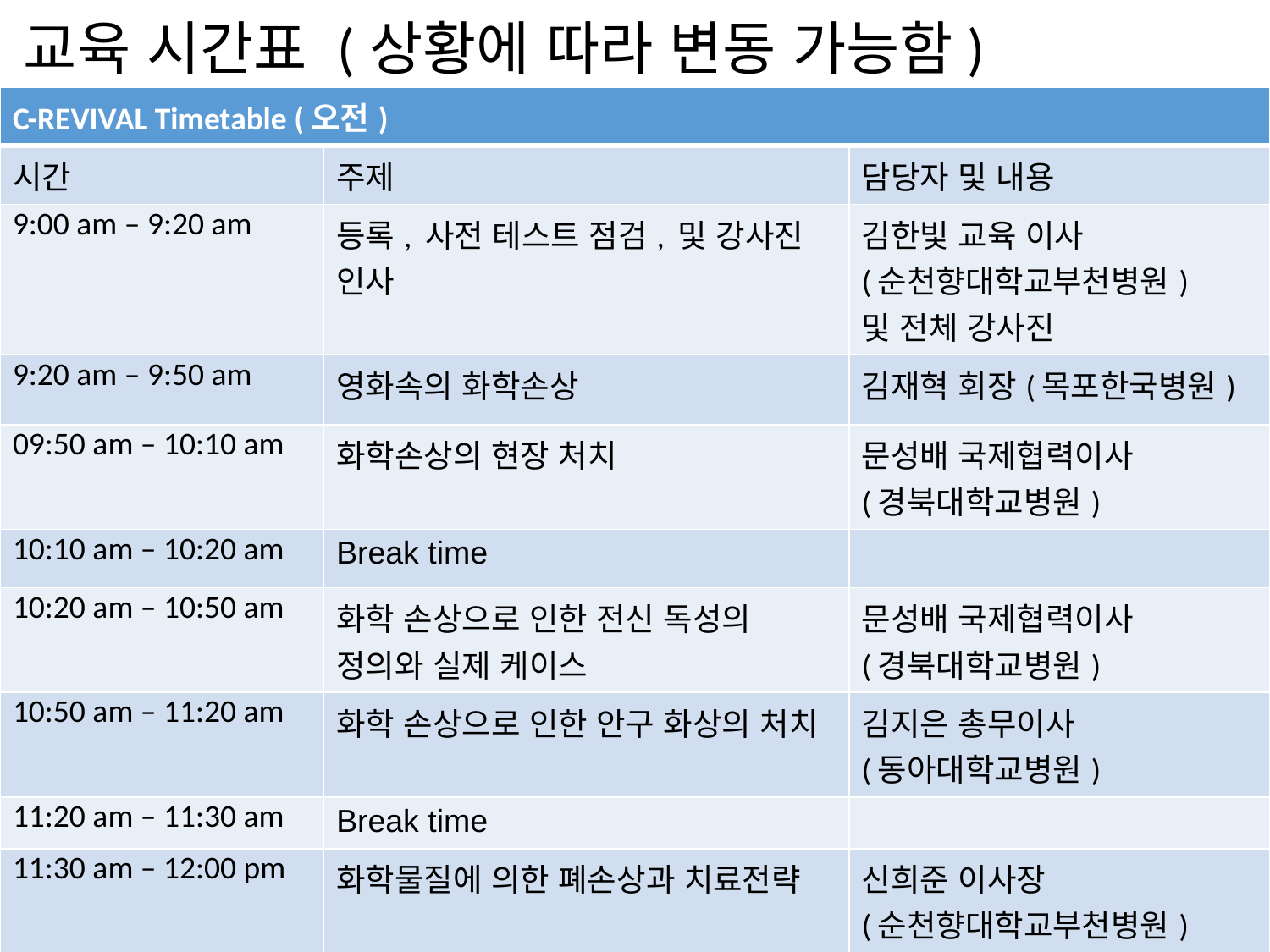

# 교육 시간표 (상황에 따라 변동 가능함)
| C-REVIVAL Timetable (오전) |  |  |
| --- | --- | --- |
| 시간 | 주제 | 담당자 및 내용 |
| 9:00 am – 9:20 am | 등록, 사전 테스트 점검, 및 강사진 인사 | 김한빛 교육 이사 (순천향대학교부천병원) 및 전체 강사진 |
| 9:20 am – 9:50 am | 영화속의 화학손상 | 김재혁 회장(목포한국병원) |
| 09:50 am – 10:10 am | 화학손상의 현장 처치 | 문성배 국제협력이사 (경북대학교병원) |
| 10:10 am – 10:20 am | Break time |  |
| 10:20 am – 10:50 am | 화학 손상으로 인한 전신 독성의 정의와 실제 케이스 | 문성배 국제협력이사 (경북대학교병원) |
| 10:50 am – 11:20 am | 화학 손상으로 인한 안구 화상의 처치 | 김지은 총무이사 (동아대학교병원) |
| 11:20 am – 11:30 am | Break time |  |
| 11:30 am – 12:00 pm | 화학물질에 의한 폐손상과 치료전략 | 신희준 이사장 (순천향대학교부천병원) |
| 12:00 pm – 13:00 pm | Lunch time |  |